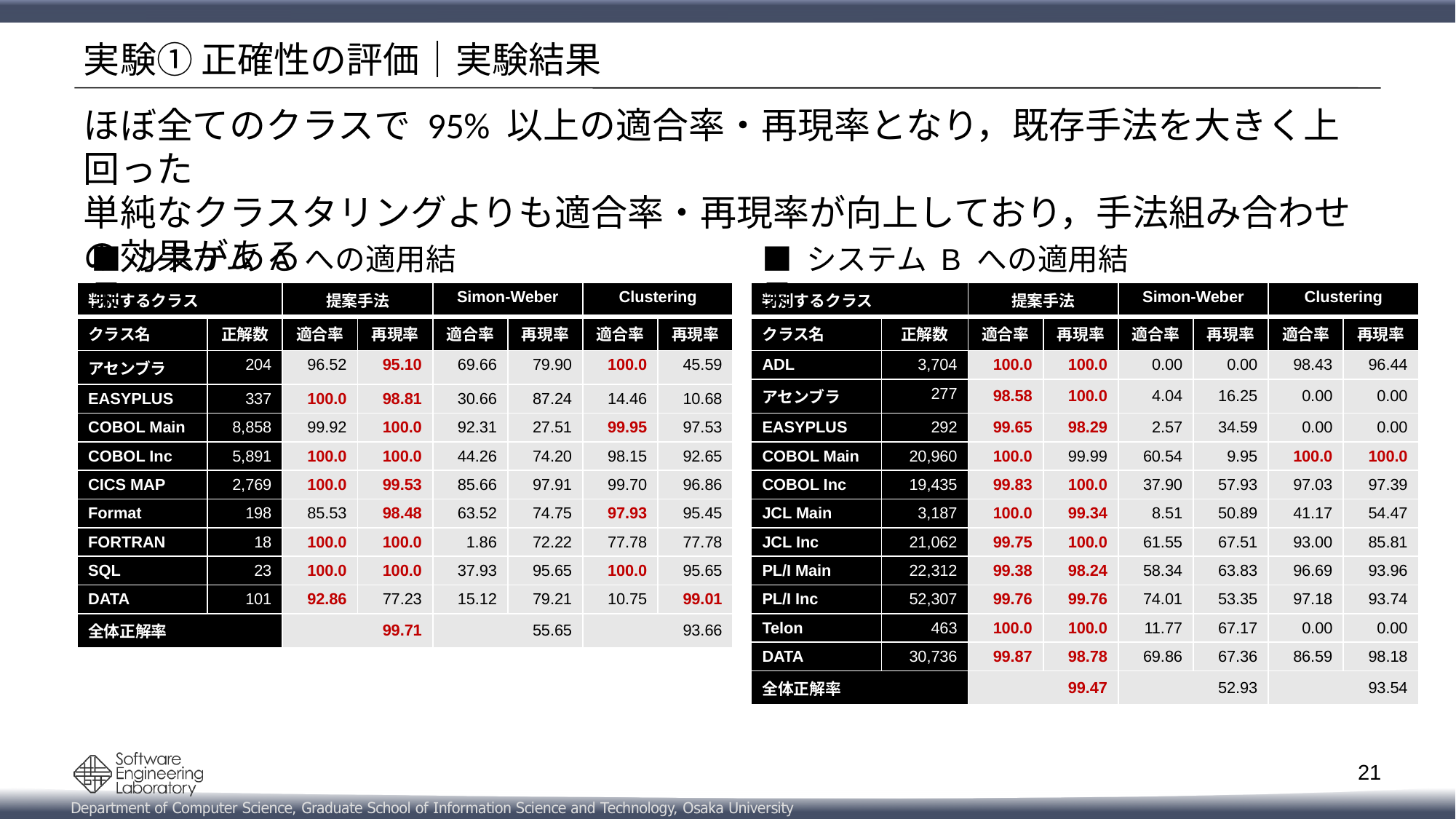

# 実験① 正確性の評価｜実験結果
ほぼ全てのクラスで 95% 以上の適合率・再現率となり，既存手法を大きく上回った
単純なクラスタリングよりも適合率・再現率が向上しており，手法組み合わせの効果がある
■ システム A への適用結果
■ システム B への適用結果
| 判別するクラス |  | 提案手法 |  | Simon-Weber |  | Clustering |  |
| --- | --- | --- | --- | --- | --- | --- | --- |
| クラス名 | 正解数 | 適合率 | 再現率 | 適合率 | 再現率 | 適合率 | 再現率 |
| アセンブラ | 204 | 96.52 | 95.10 | 69.66 | 79.90 | 100.0 | 45.59 |
| EASYPLUS | 337 | 100.0 | 98.81 | 30.66 | 87.24 | 14.46 | 10.68 |
| COBOL Main | 8,858 | 99.92 | 100.0 | 92.31 | 27.51 | 99.95 | 97.53 |
| COBOL Inc | 5,891 | 100.0 | 100.0 | 44.26 | 74.20 | 98.15 | 92.65 |
| CICS MAP | 2,769 | 100.0 | 99.53 | 85.66 | 97.91 | 99.70 | 96.86 |
| Format | 198 | 85.53 | 98.48 | 63.52 | 74.75 | 97.93 | 95.45 |
| FORTRAN | 18 | 100.0 | 100.0 | 1.86 | 72.22 | 77.78 | 77.78 |
| SQL | 23 | 100.0 | 100.0 | 37.93 | 95.65 | 100.0 | 95.65 |
| DATA | 101 | 92.86 | 77.23 | 15.12 | 79.21 | 10.75 | 99.01 |
| 全体正解率 |  | 99.71 |  | 55.65 |  | 93.66 |  |
| 判別するクラス |  | 提案手法 |  | Simon-Weber |  | Clustering |  |
| --- | --- | --- | --- | --- | --- | --- | --- |
| クラス名 | 正解数 | 適合率 | 再現率 | 適合率 | 再現率 | 適合率 | 再現率 |
| ADL | 3,704 | 100.0 | 100.0 | 0.00 | 0.00 | 98.43 | 96.44 |
| アセンブラ | 277 | 98.58 | 100.0 | 4.04 | 16.25 | 0.00 | 0.00 |
| EASYPLUS | 292 | 99.65 | 98.29 | 2.57 | 34.59 | 0.00 | 0.00 |
| COBOL Main | 20,960 | 100.0 | 99.99 | 60.54 | 9.95 | 100.0 | 100.0 |
| COBOL Inc | 19,435 | 99.83 | 100.0 | 37.90 | 57.93 | 97.03 | 97.39 |
| JCL Main | 3,187 | 100.0 | 99.34 | 8.51 | 50.89 | 41.17 | 54.47 |
| JCL Inc | 21,062 | 99.75 | 100.0 | 61.55 | 67.51 | 93.00 | 85.81 |
| PL/I Main | 22,312 | 99.38 | 98.24 | 58.34 | 63.83 | 96.69 | 93.96 |
| PL/I Inc | 52,307 | 99.76 | 99.76 | 74.01 | 53.35 | 97.18 | 93.74 |
| Telon | 463 | 100.0 | 100.0 | 11.77 | 67.17 | 0.00 | 0.00 |
| DATA | 30,736 | 99.87 | 98.78 | 69.86 | 67.36 | 86.59 | 98.18 |
| 全体正解率 |  | 99.47 |  | 52.93 |  | 93.54 |  |
21